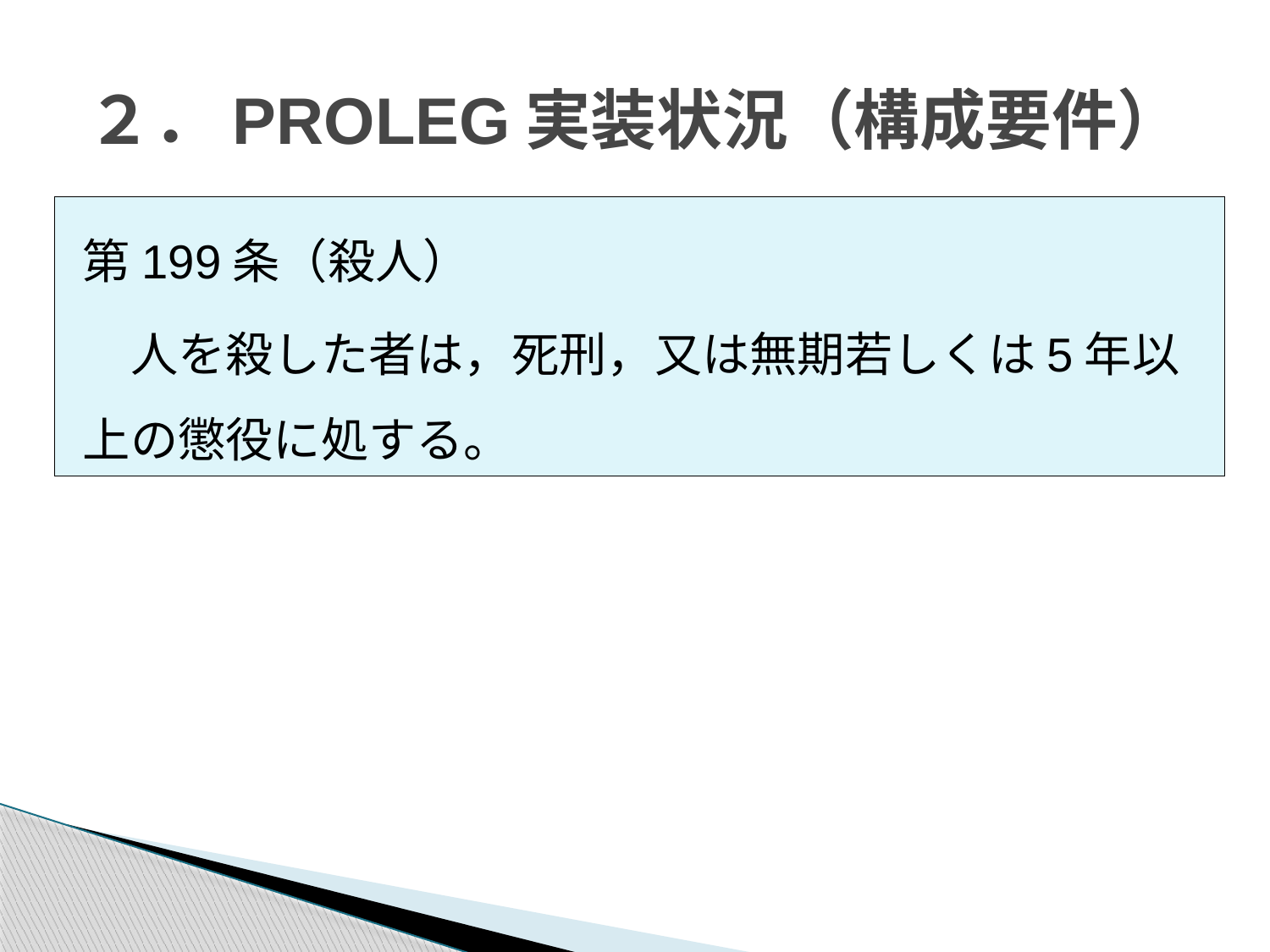

# ２．PROLEG実装状況（構成要件）
第199条（殺人）
　人を殺した者は，死刑，又は無期若しくは5年以上の懲役に処する。